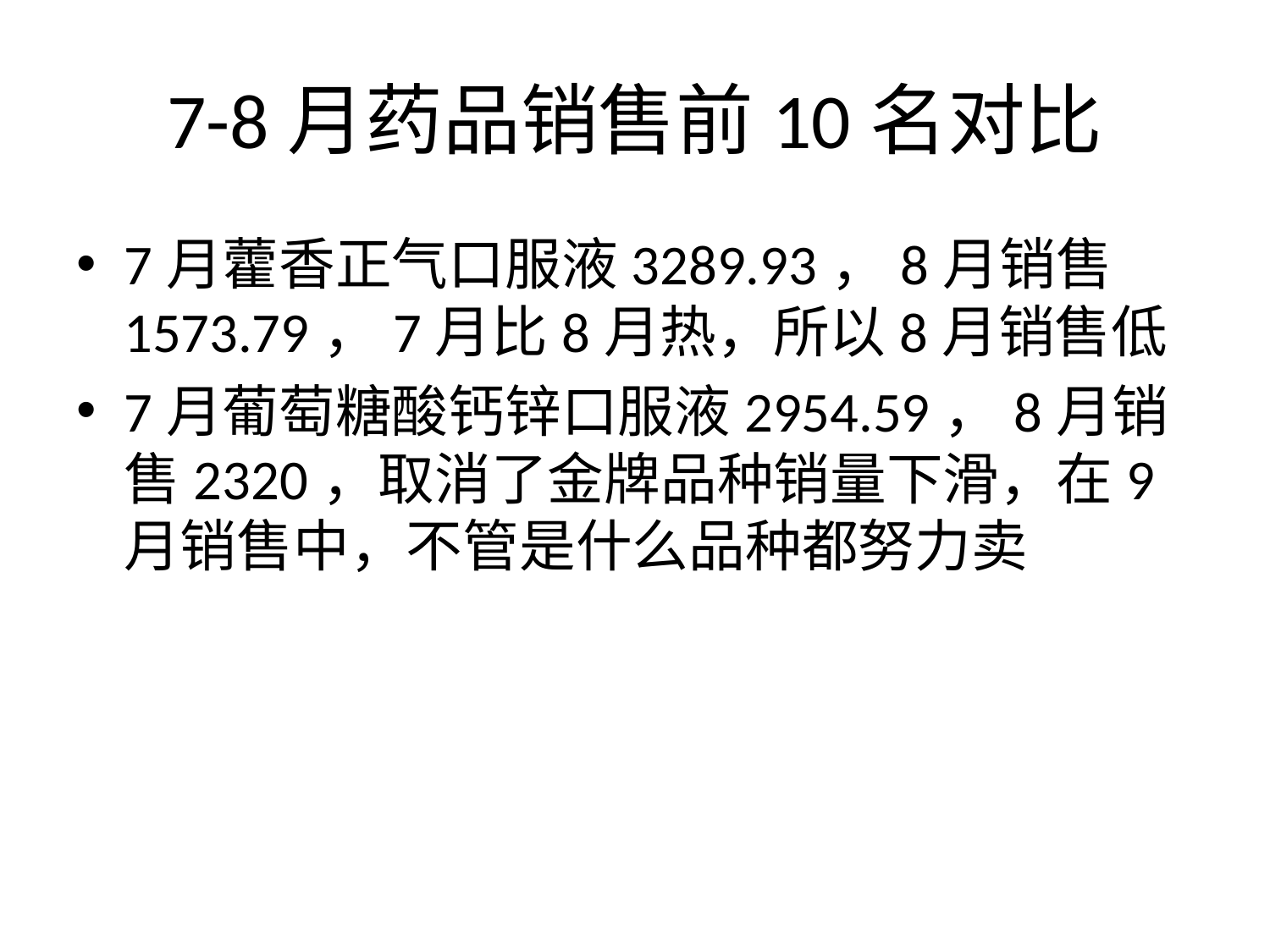

# 7-8月药品销售前10名对比
7月藿香正气口服液3289.93，8月销售1573.79，7月比8月热，所以8月销售低
7月葡萄糖酸钙锌口服液2954.59，8月销售2320，取消了金牌品种销量下滑，在9月销售中，不管是什么品种都努力卖